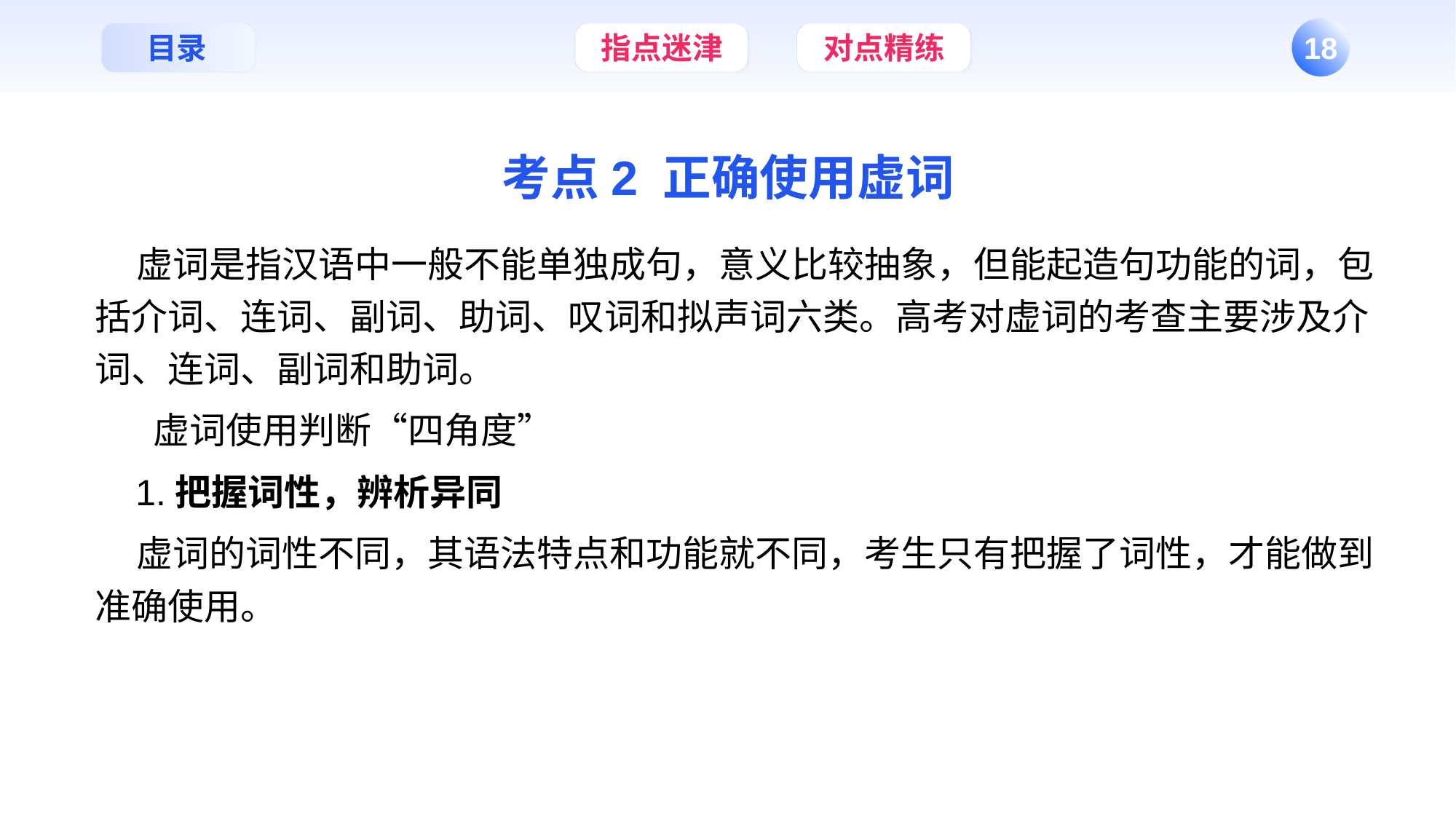

考点2 正确使用虚词
    虚词是指汉语中一般不能单独成句，意义比较抽象，但能起造句功能的词，包括介词、连词、副词、助词、叹词和拟声词六类。高考对虚词的考查主要涉及介词、连词、副词和助词。
      虚词使用判断“四角度”
    1.把握词性，辨析异同
    虚词的词性不同，其语法特点和功能就不同，考生只有把握了词性，才能做到准确使用。